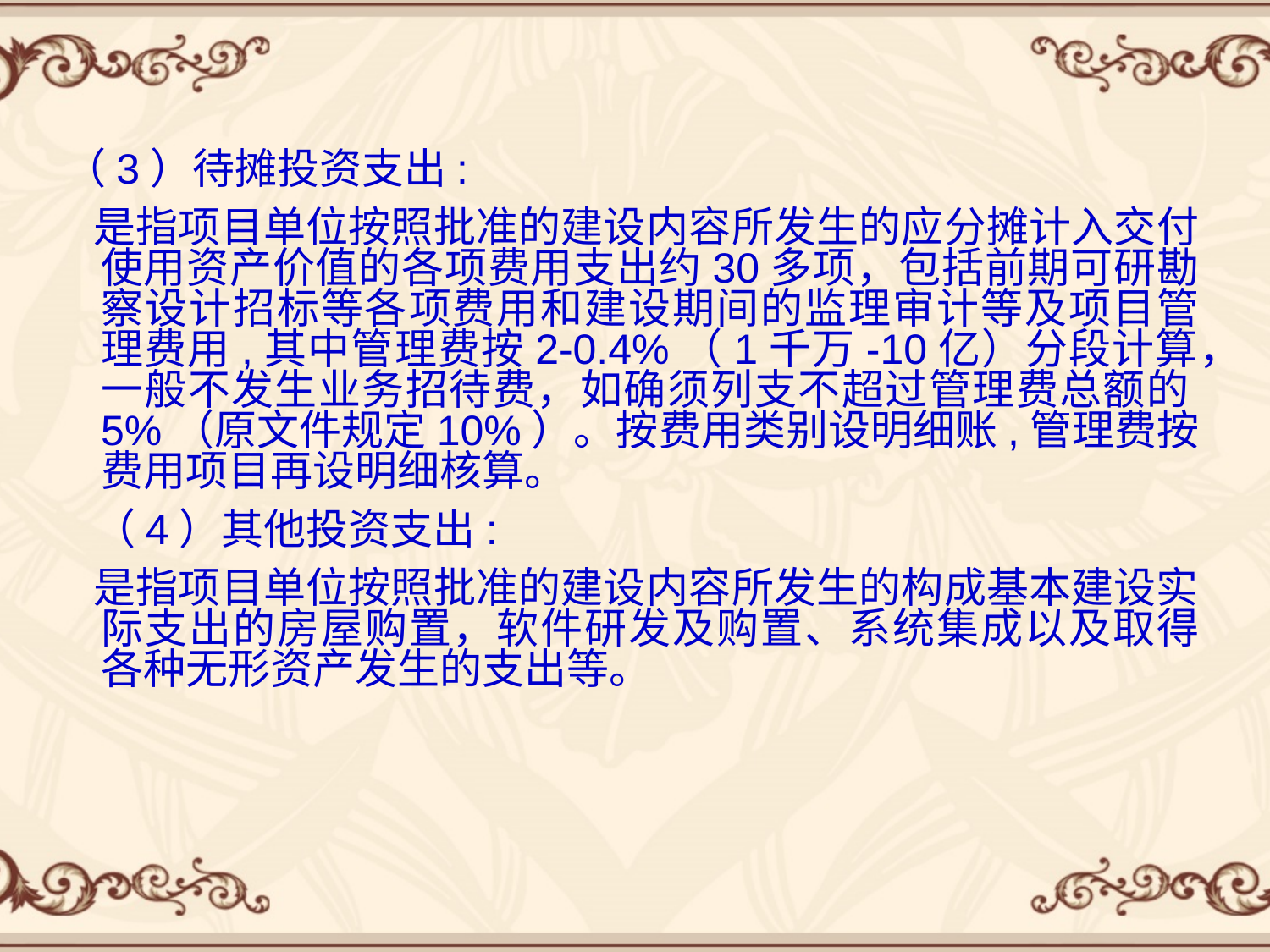

（3）待摊投资支出:
  是指项目单位按照批准的建设内容所发生的应分摊计入交付使用资产价值的各项费用支出约30多项，包括前期可研勘察设计招标等各项费用和建设期间的监理审计等及项目管理费用,其中管理费按2-0.4%（1千万-10亿）分段计算，一般不发生业务招待费，如确须列支不超过管理费总额的5%（原文件规定10%）。按费用类别设明细账,管理费按费用项目再设明细核算。
  （4）其他投资支出:
  是指项目单位按照批准的建设内容所发生的构成基本建设实际支出的房屋购置，软件研发及购置、系统集成以及取得各种无形资产发生的支出等。